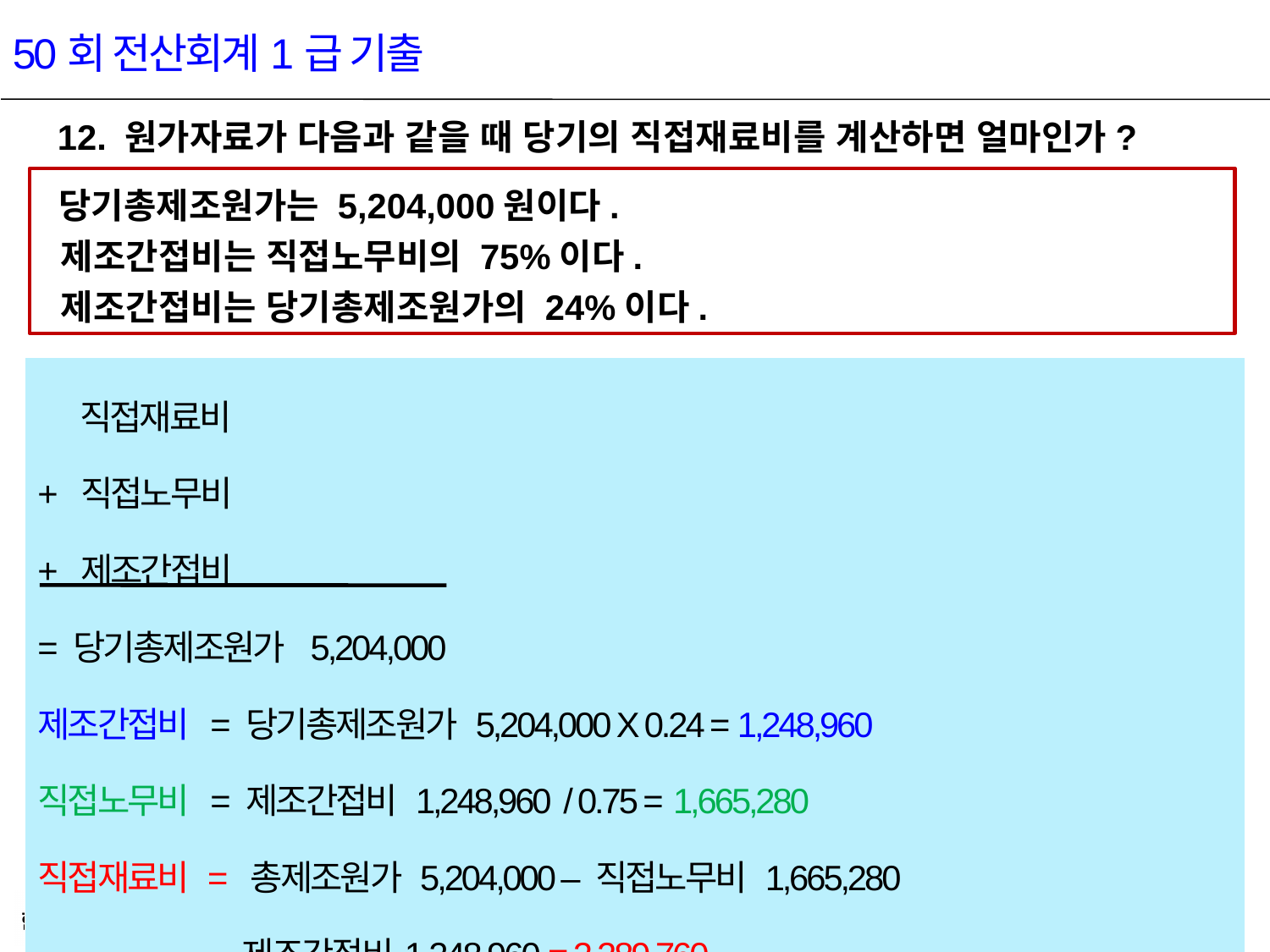

50회 전산회계1급 기출
12. 원가자료가 다음과 같을 때 당기의 직접재료비를 계산하면 얼마인가?
 당기총제조원가는 5,204,000원이다.
 제조간접비는 직접노무비의 75%이다.
 제조간접비는 당기총제조원가의 24%이다.
| 직접재료비 + 직접노무비 + 제조간접비 = 당기총제조원가 5,204,000 제조간접비 = 당기총제조원가 5,204,000 X 0.24 = 1,248,960 직접노무비 = 제조간접비 1,248,960 / 0.75 = 1,665,280 직접재료비 = 총제조원가 5,204,000 – 직접노무비 1,665,280 – 제조간접비1,248,960 = 2,289,760 |
| --- |
27